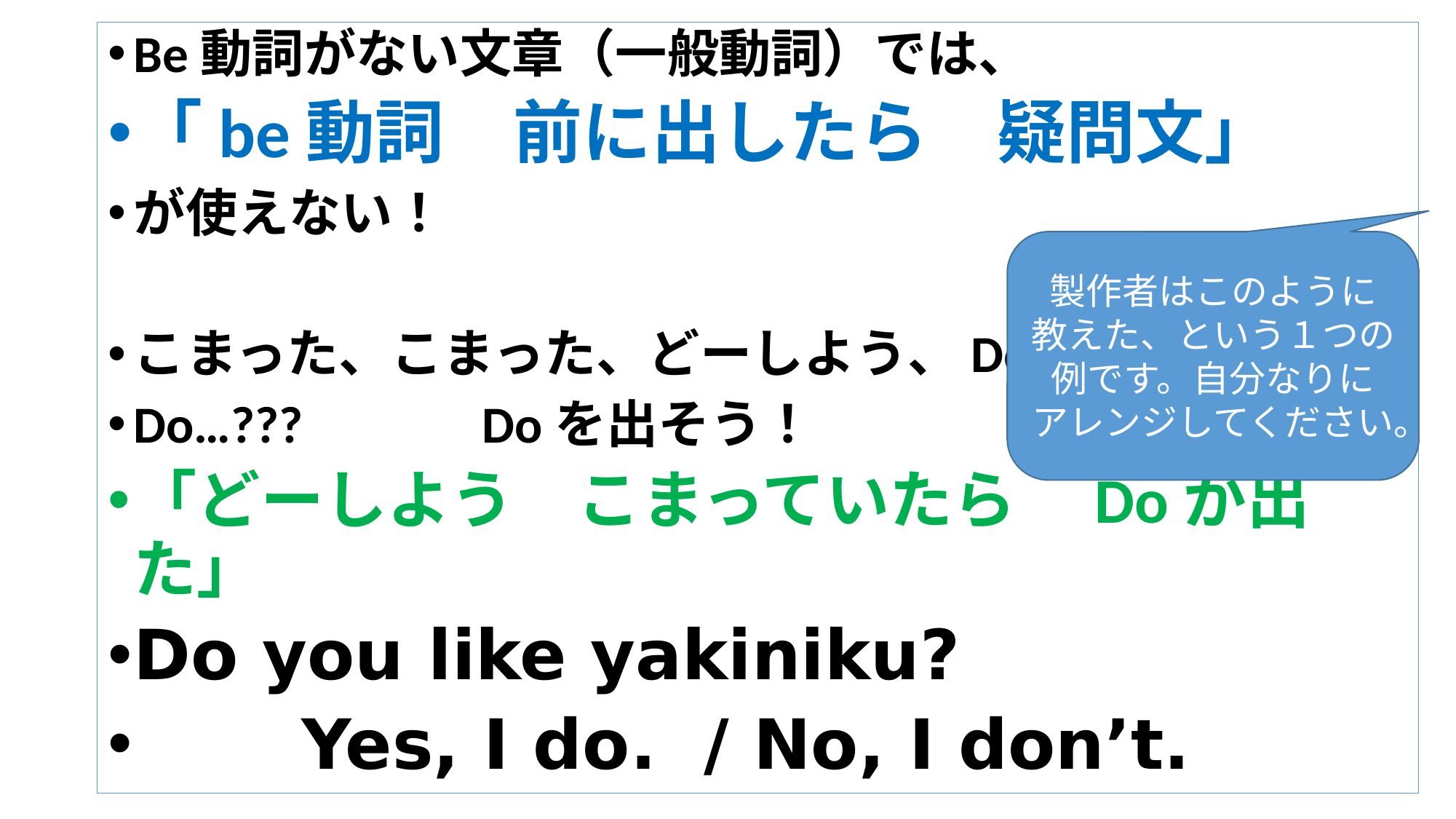

Be動詞がない文章（一般動詞）では、
「be動詞　前に出したら　疑問文」
が使えない！

こまった、こまった、どーしよう、Do しよう、
Do…???　　　Doを出そう！
「どーしよう　こまっていたら　Doが出た」
Do you like yakiniku?
       Yes, I do.  / No, I don’t.
製作者はこのように
教えた、という１つの
例です。自分なりに
アレンジしてください。